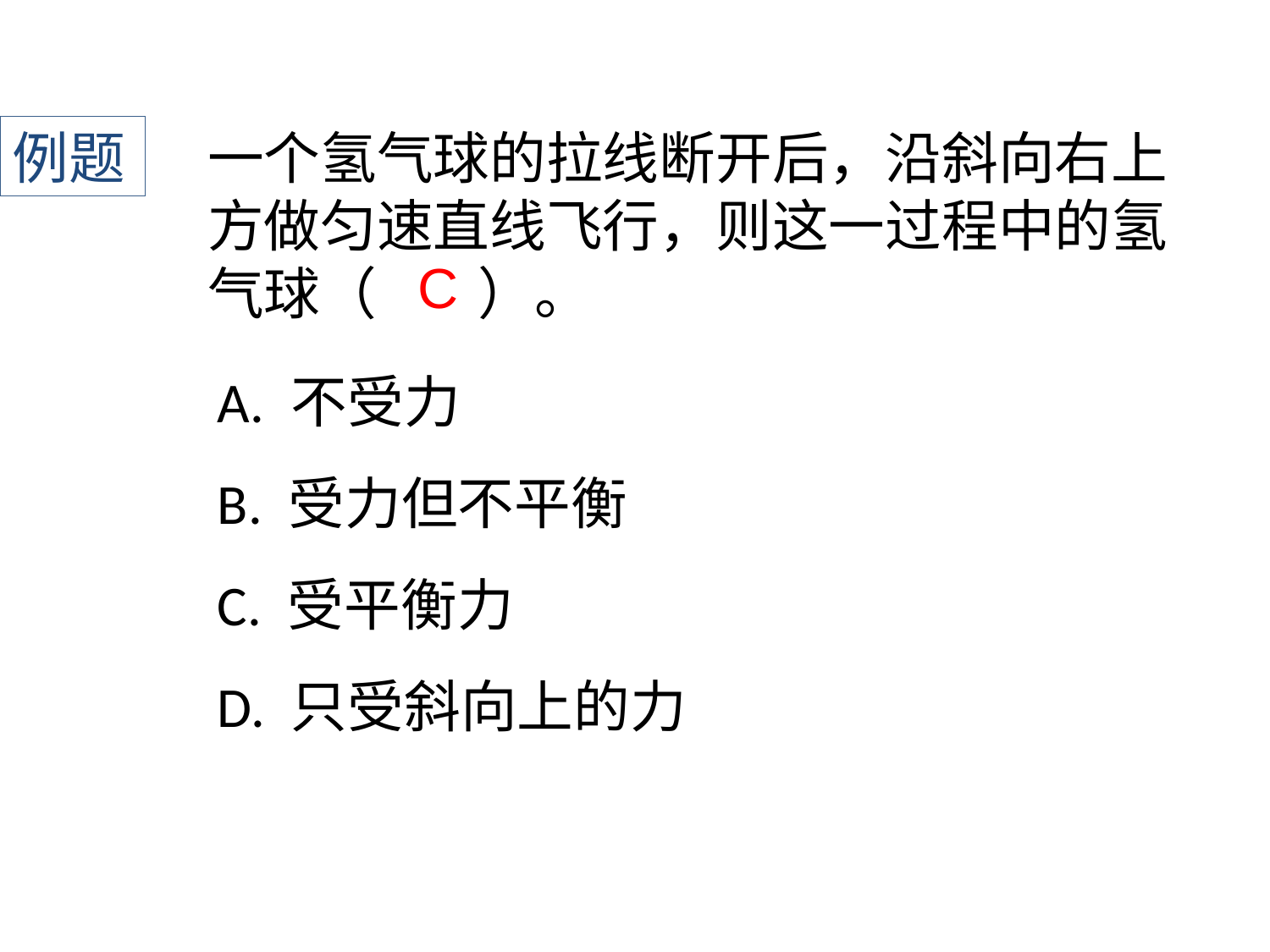

例题
一个氢气球的拉线断开后，沿斜向右上方做匀速直线飞行，则这一过程中的氢气球（        ）。
C
﻿A. 不受力
B. 受力但不平衡
C. 受平衡力
D. 只受斜向上的力